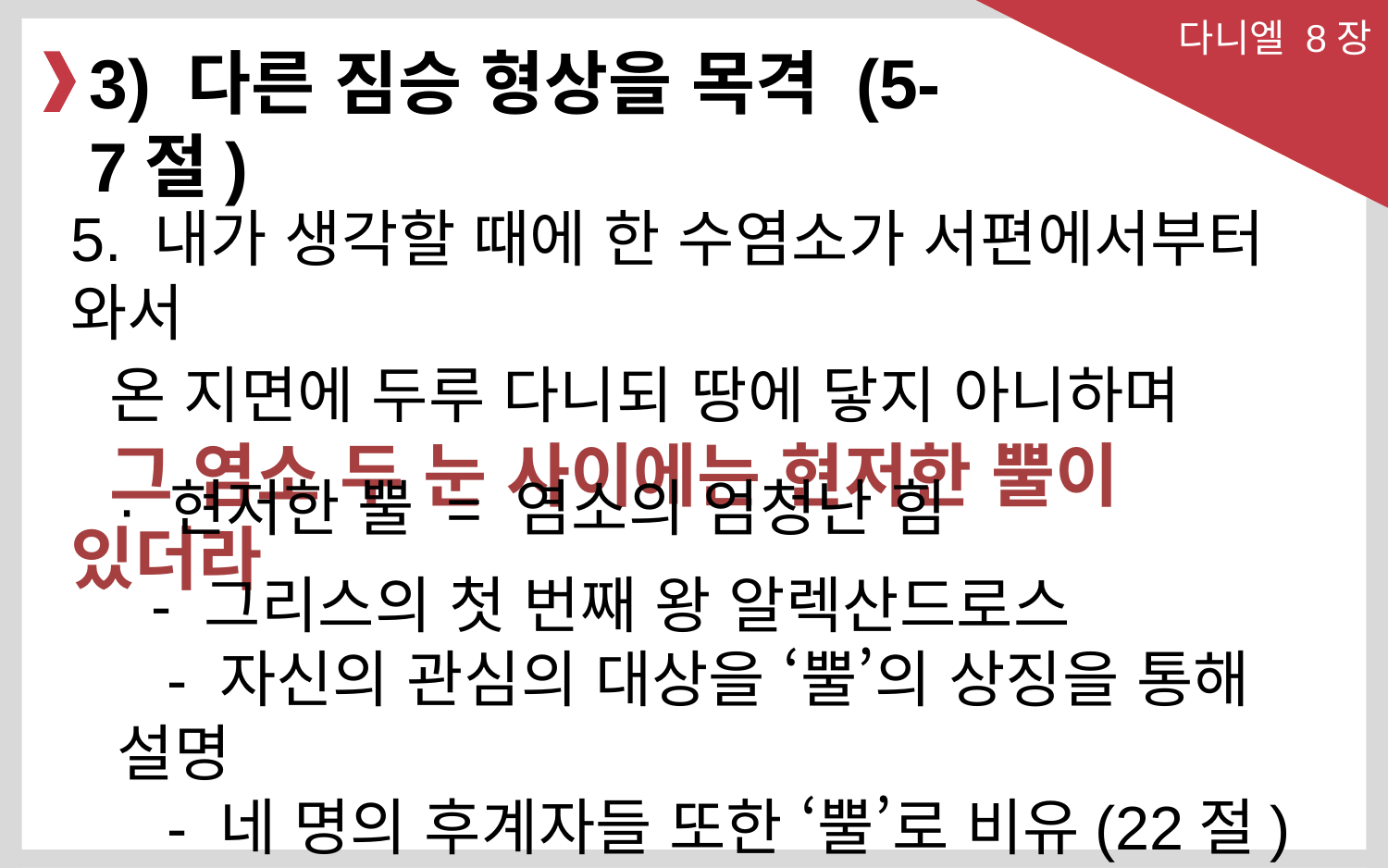

다니엘 8장
3) 다른 짐승 형상을 목격 (5-7절)

5. 내가 생각할 때에 한 수염소가 서편에서부터 와서
  온 지면에 두루 다니되 땅에 닿지 아니하며
  그 염소 두 눈 사이에는 현저한 뿔이 있더라
· 현저한 뿔 = 염소의 엄청난 힘
  - 그리스의 첫 번째 왕 알렉산드로스
  - 자신의 관심의 대상을 ‘뿔’의 상징을 통해 설명
  - 네 명의 후계자들 또한 ‘뿔’로 비유(22절)